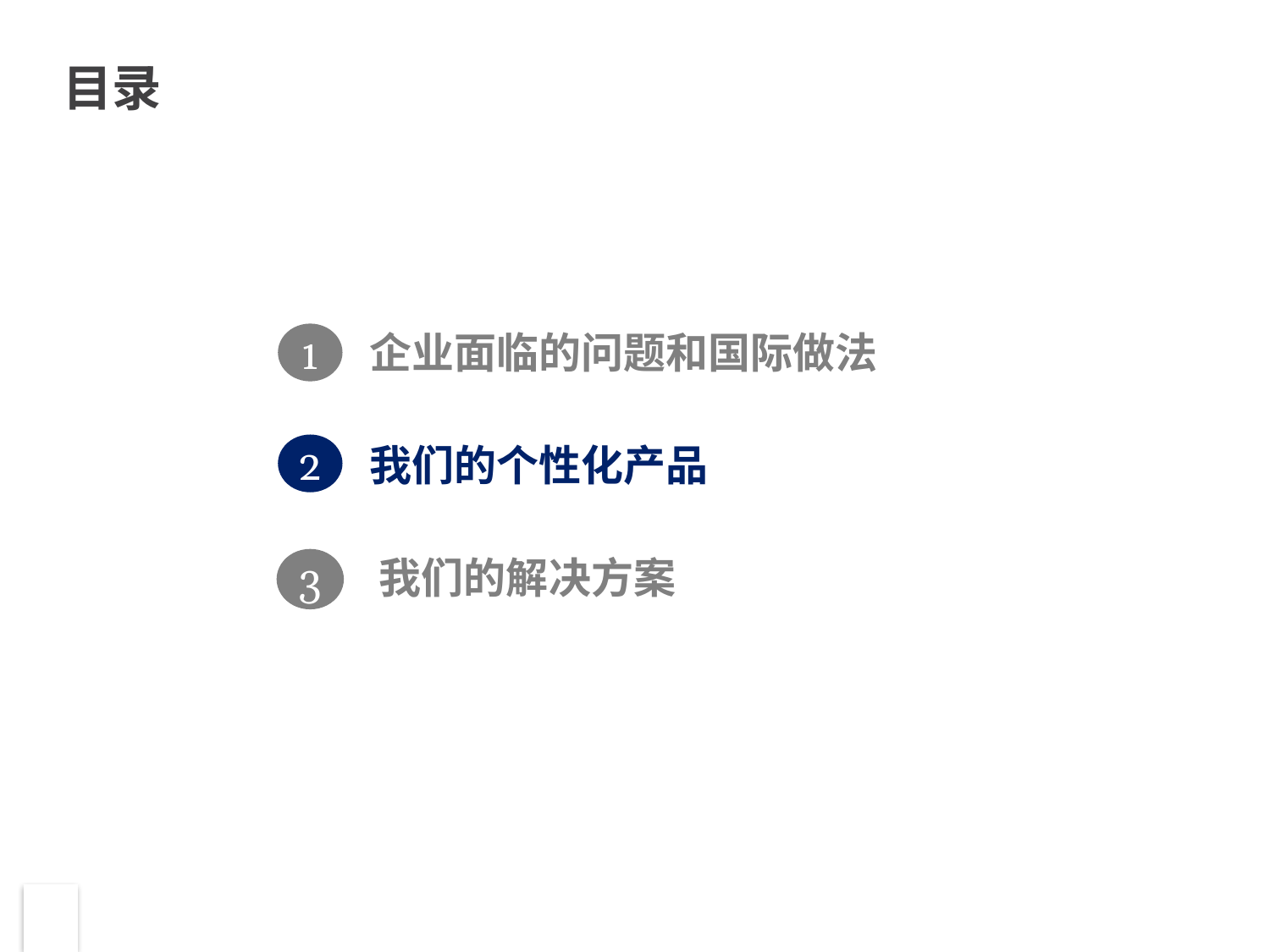

# 目录
1
      企业面临的问题和国际做法

      我们的个性化产品

       我们的解决方案

2
3